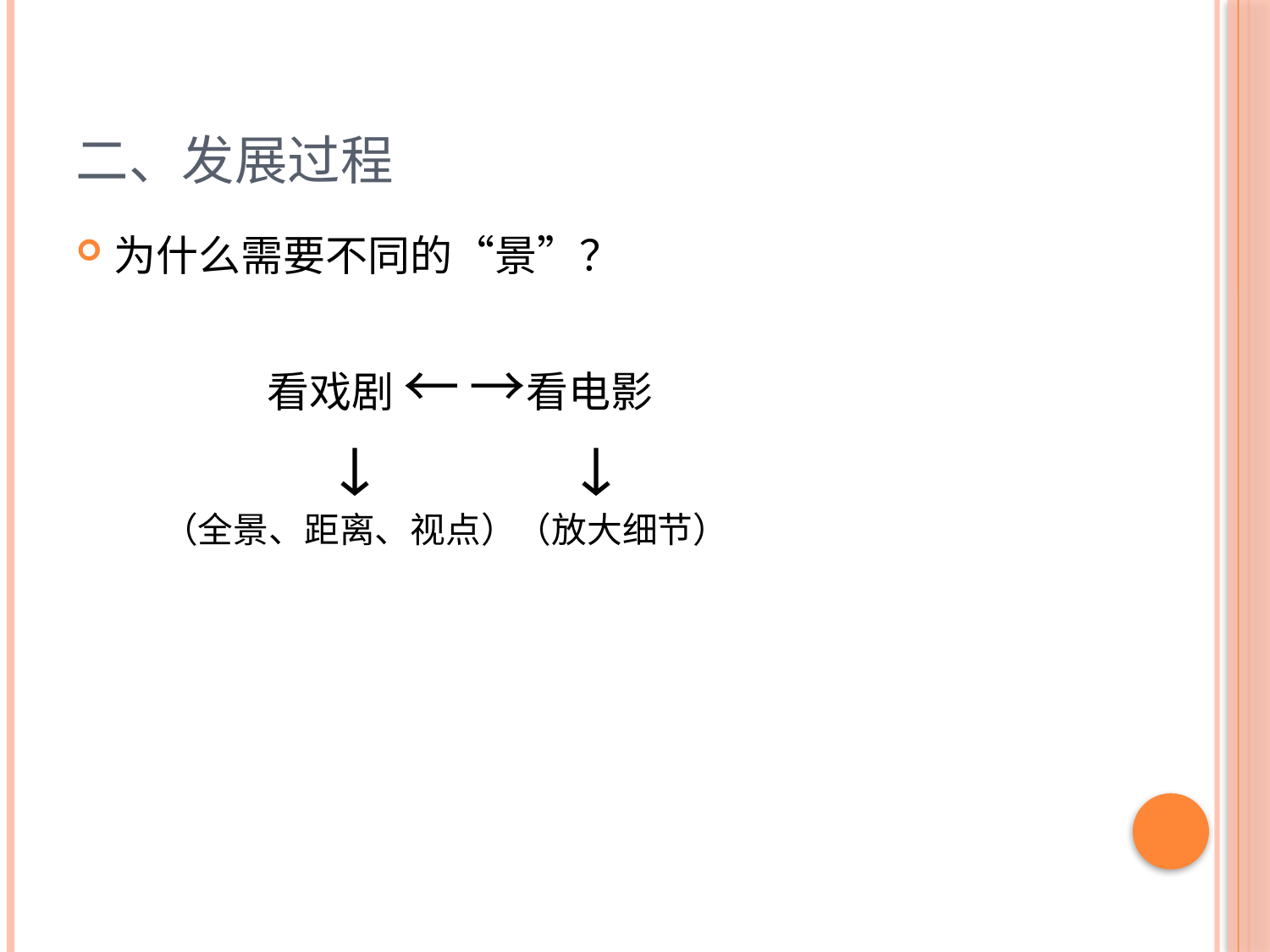

# 二、发展过程
为什么需要不同的“景”？

                   看戏剧 ← →看电影
                      ↓             ↓
          （全景、距离、视点）（放大细节）